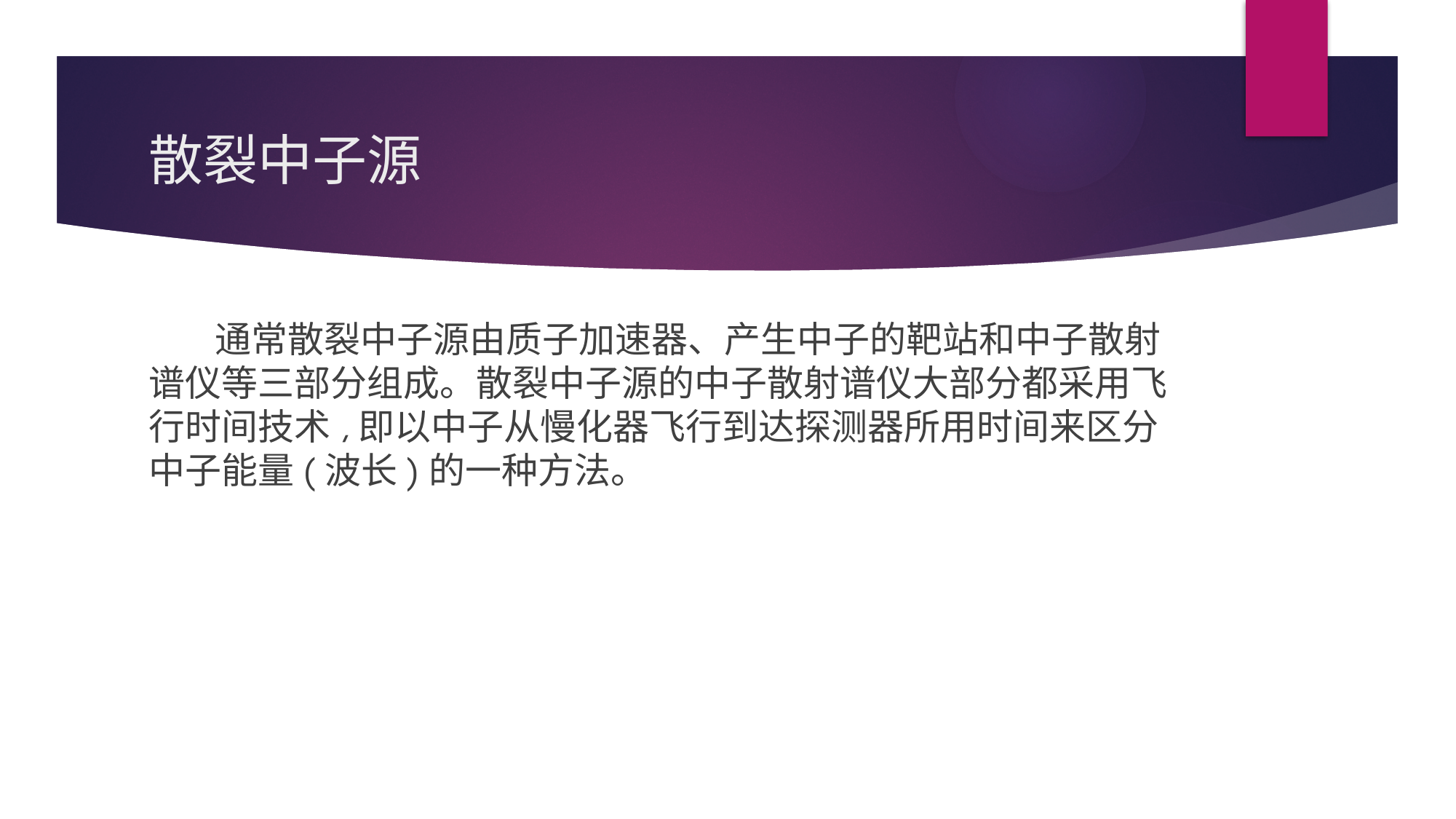

# 散裂中子源
       通常散裂中子源由质子加速器、产生中子的靶站和中子散射谱仪等三部分组成。散裂中子源的中子散射谱仪大部分都采用飞行时间技术,即以中子从慢化器飞行到达探测器所用时间来区分中子能量(波长)的一种方法。